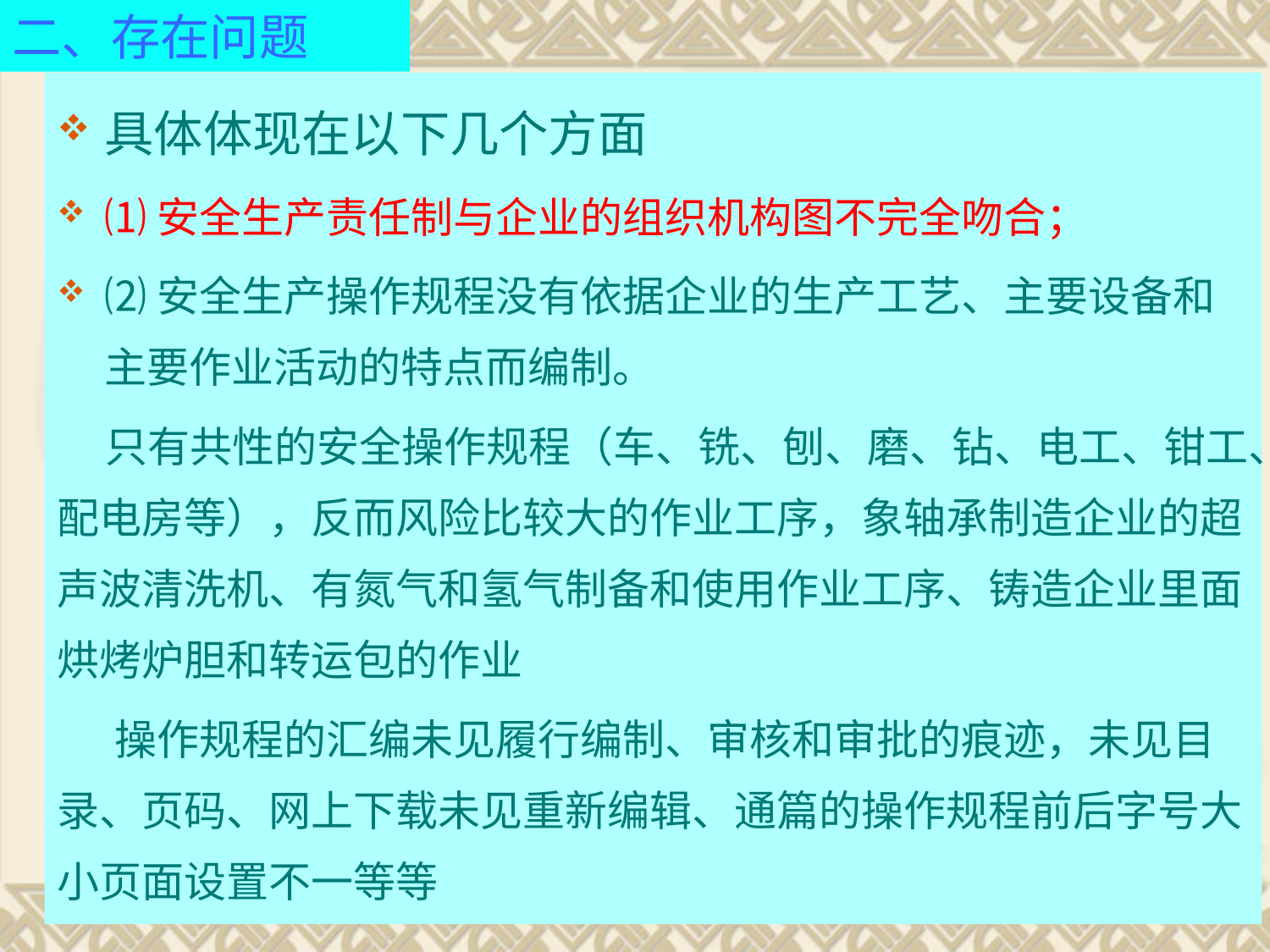

二、存在问题
具体体现在以下几个方面
⑴安全生产责任制与企业的组织机构图不完全吻合；
⑵安全生产操作规程没有依据企业的生产工艺、主要设备和主要作业活动的特点而编制。
    只有共性的安全操作规程（车、铣、刨、磨、钻、电工、钳工、配电房等），反而风险比较大的作业工序，象轴承制造企业的超声波清洗机、有氮气和氢气制备和使用作业工序、铸造企业里面烘烤炉胆和转运包的作业
     操作规程的汇编未见履行编制、审核和审批的痕迹，未见目录、页码、网上下载未见重新编辑、通篇的操作规程前后字号大小页面设置不一等等